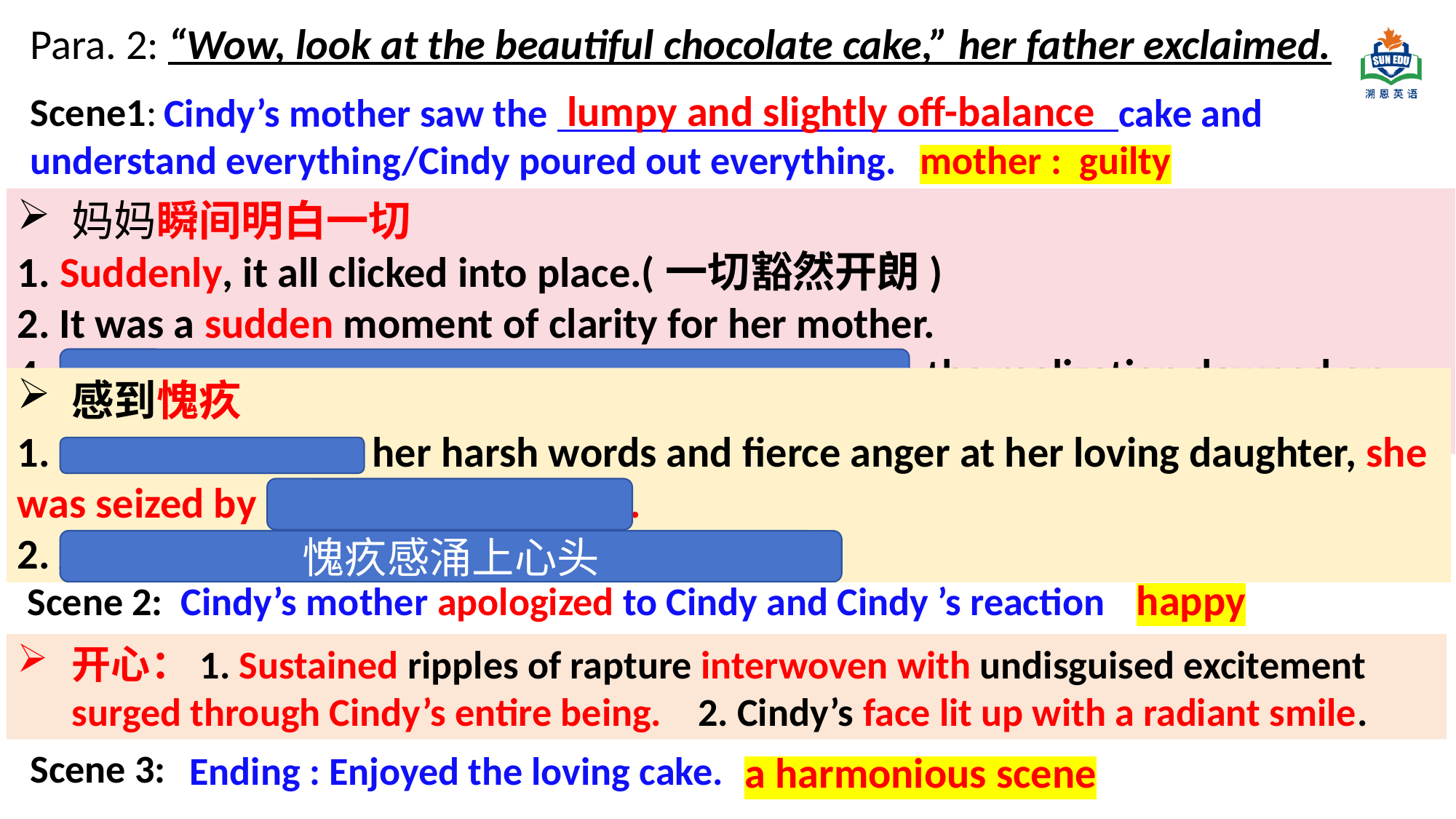

Para. 2: “Wow, look at the beautiful chocolate cake,” her father exclaimed.
lumpy and slightly off-balance
Scene1:
               Cindy’s mother saw the                                                                cake and understand everything/Cindy poured out everything.
mother :  guilty
妈妈瞬间明白一切
1. Suddenly, it all clicked into place.(一切豁然开朗)
2. It was a sudden moment of clarity for her mother.
4. In a flash/In the blink of an eye/In a split second, the realization dawned on her mother.

感到愧疚
1. At the thought of her harsh words and fierce anger at her loving daughter, she was seized by a pang of conscience.
2. A strong sense of guilt crept up on her heart.

愧疚感涌上心头
happy
Scene 2:
Cindy’s mother apologized to Cindy and Cindy ’s reaction
开心：1. Sustained ripples of rapture interwoven with undisguised excitement surged through Cindy’s entire being.    2. Cindy’s face lit up with a radiant smile.
Scene 3:
 Ending : Enjoyed the loving cake.
a harmonious scene